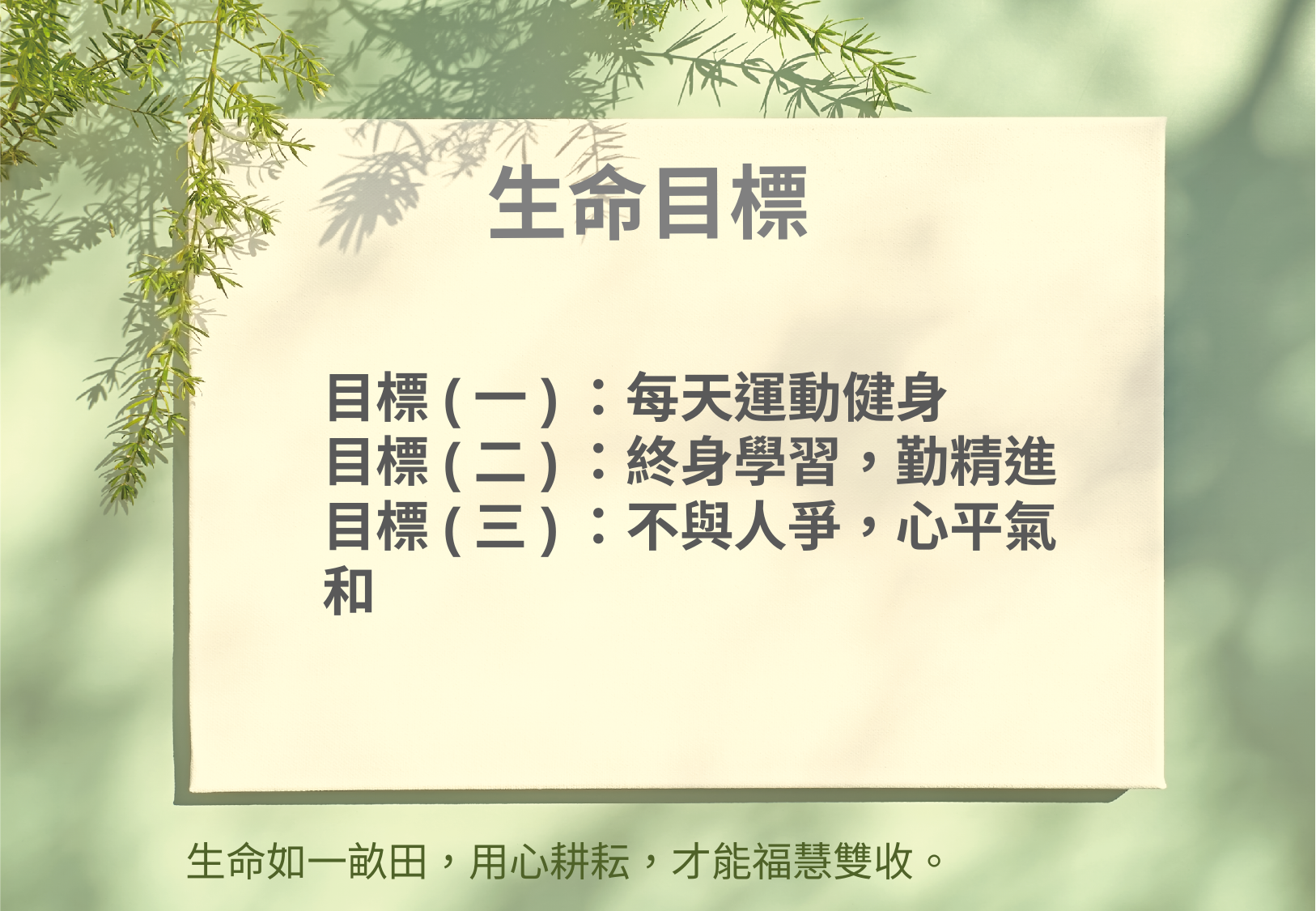

生命目標
目標(一)：每天運動健身
目標(二)：終身學習，勤精進
目標(三)：不與人爭，心平氣和
生命如一畝田，用心耕耘，才能福慧雙收。